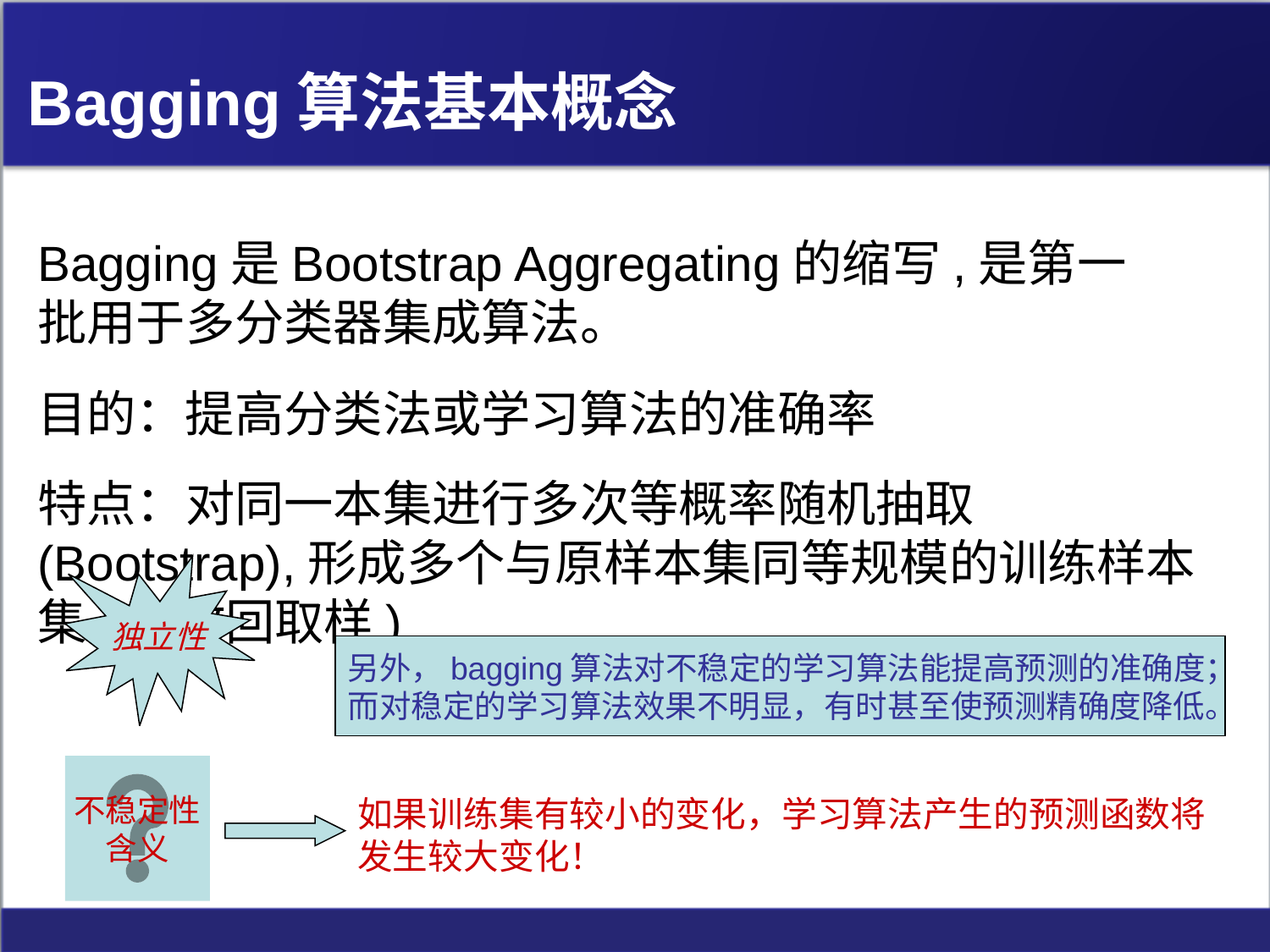

Bagging算法基本概念

Bagging是Bootstrap Aggregating的缩写,是第一批用于多分类器集成算法。
目的：提高分类法或学习算法的准确率
特点：对同一本集进行多次等概率随机抽取(Bootstrap),形成多个与原样本集同等规模的训练样本集。(放回取样)

独立性
另外，bagging算法对不稳定的学习算法能提高预测的准确度；
而对稳定的学习算法效果不明显，有时甚至使预测精确度降低。
不稳定性
含义
如果训练集有较小的变化，学习算法产生的预测函数将发生较大变化！